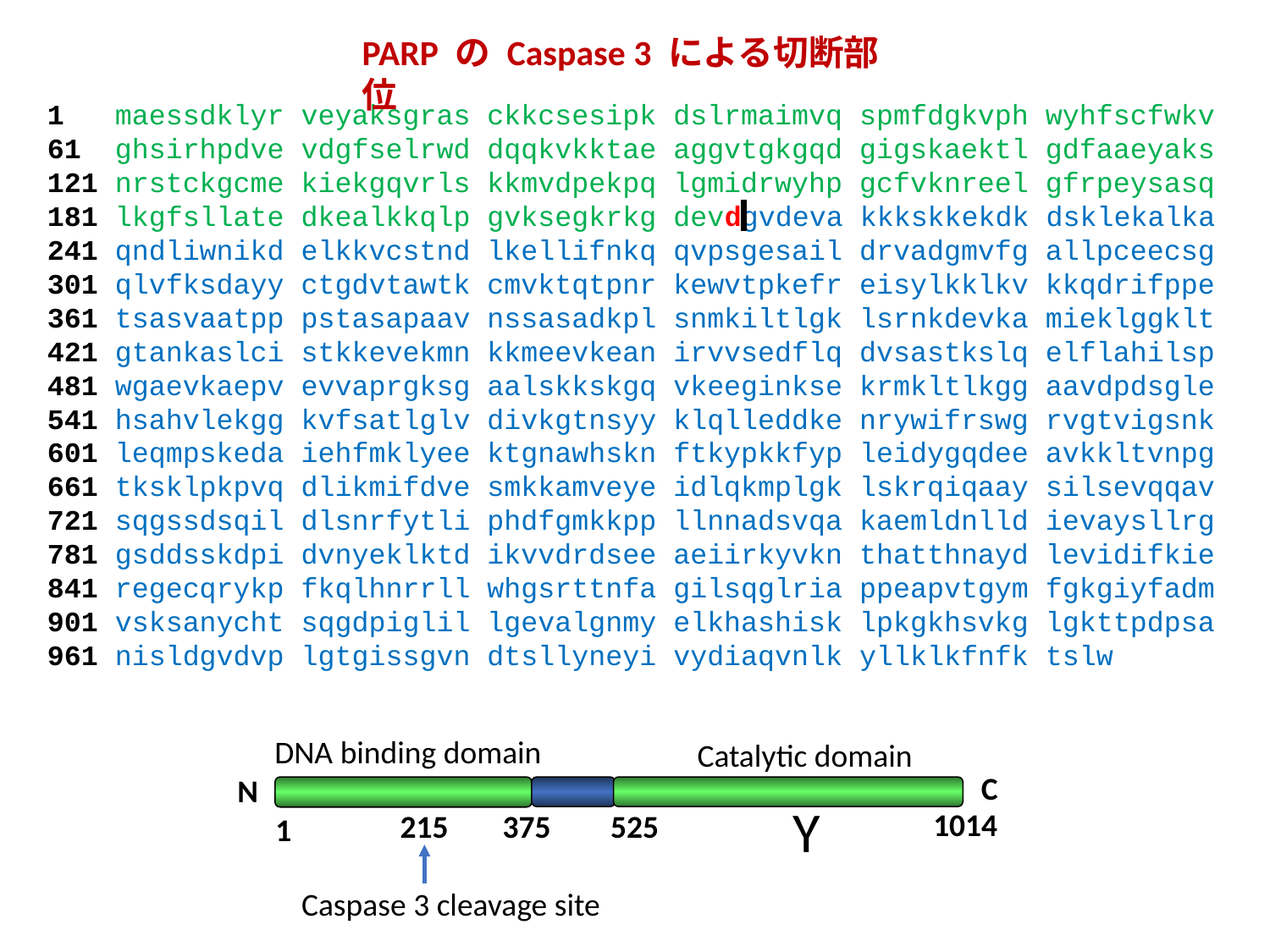

PARP の Caspase 3 による切断部位
1   maessdklyr veyaksgras ckkcsesipk dslrmaimvq spmfdgkvph wyhfscfwkv 61  ghsirhpdve vdgfselrwd dqqkvkktae aggvtgkgqd gigskaektl gdfaaeyaks 121 nrstckgcme kiekgqvrls kkmvdpekpq lgmidrwyhp gcfvknreel gfrpeysasq 181 lkgfsllate dkealkkqlp gvksegkrkg devdgvdeva kkkskkekdk dsklekalka 241 qndliwnikd elkkvcstnd lkellifnkq qvpsgesail drvadgmvfg allpceecsg 301 qlvfksdayy ctgdvtawtk cmvktqtpnr kewvtpkefr eisylkklkv kkqdrifppe 361 tsasvaatpp pstasapaav nssasadkpl snmkiltlgk lsrnkdevka mieklggklt 421 gtankaslci stkkevekmn kkmeevkean irvvsedflq dvsastkslq elflahilsp 481 wgaevkaepv evvaprgksg aalskkskgq vkeeginkse krmkltlkgg aavdpdsgle 541 hsahvlekgg kvfsatlglv divkgtnsyy klqlleddke nrywifrswg rvgtvigsnk 601 leqmpskeda iehfmklyee ktgnawhskn ftkypkkfyp leidygqdee avkkltvnpg 661 tksklpkpvq dlikmifdve smkkamveye idlqkmplgk lskrqiqaay silsevqqav 721 sqgssdsqil dlsnrfytli phdfgmkkpp llnnadsvqa kaemldnlld ievaysllrg 781 gsddsskdpi dvnyeklktd ikvvdrdsee aeiirkyvkn thatthnayd levidifkie 841 regecqrykp fkqlhnrrll whgsrttnfa gilsqglria ppeapvtgym fgkgiyfadm 901 vsksanycht sqgdpiglil lgevalgnmy elkhashisk lpkgkhsvkg lgkttpdpsa 961 nisldgvdvp lgtgissgvn dtsllyneyi vydiaqvnlk yllklkfnfk tslw
DNA binding domain
Catalytic domain
C
N

Y
1014
215
525
375
1
Caspase 3 cleavage site